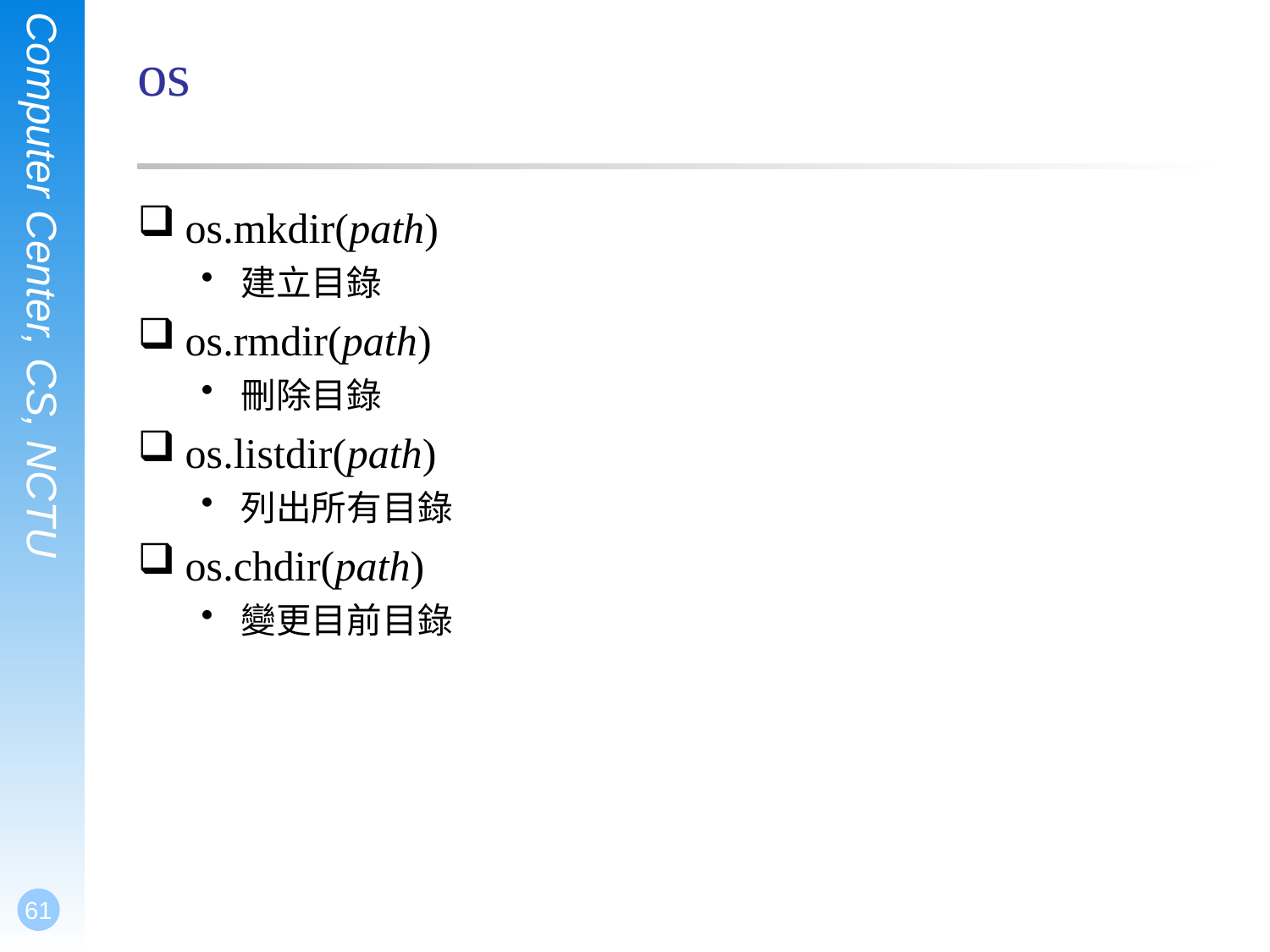

# os
os.mkdir(path)
建立目錄
os.rmdir(path)
刪除目錄
os.listdir(path)
列出所有目錄
os.chdir(path)
變更目前目錄